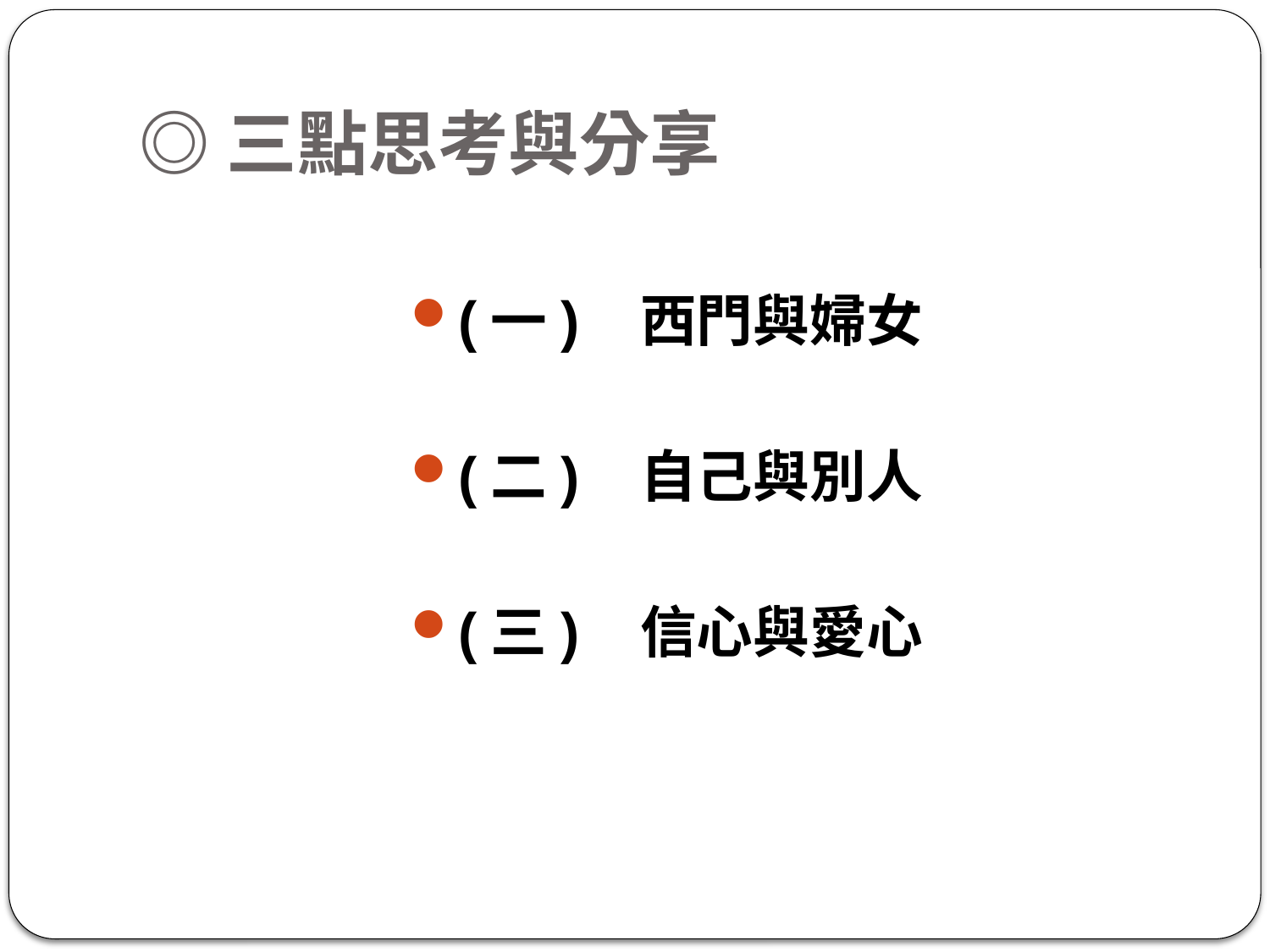

# ◎三點思考與分享

(一)   西門與婦女

(二)   自己與別人

(三)   信心與愛心